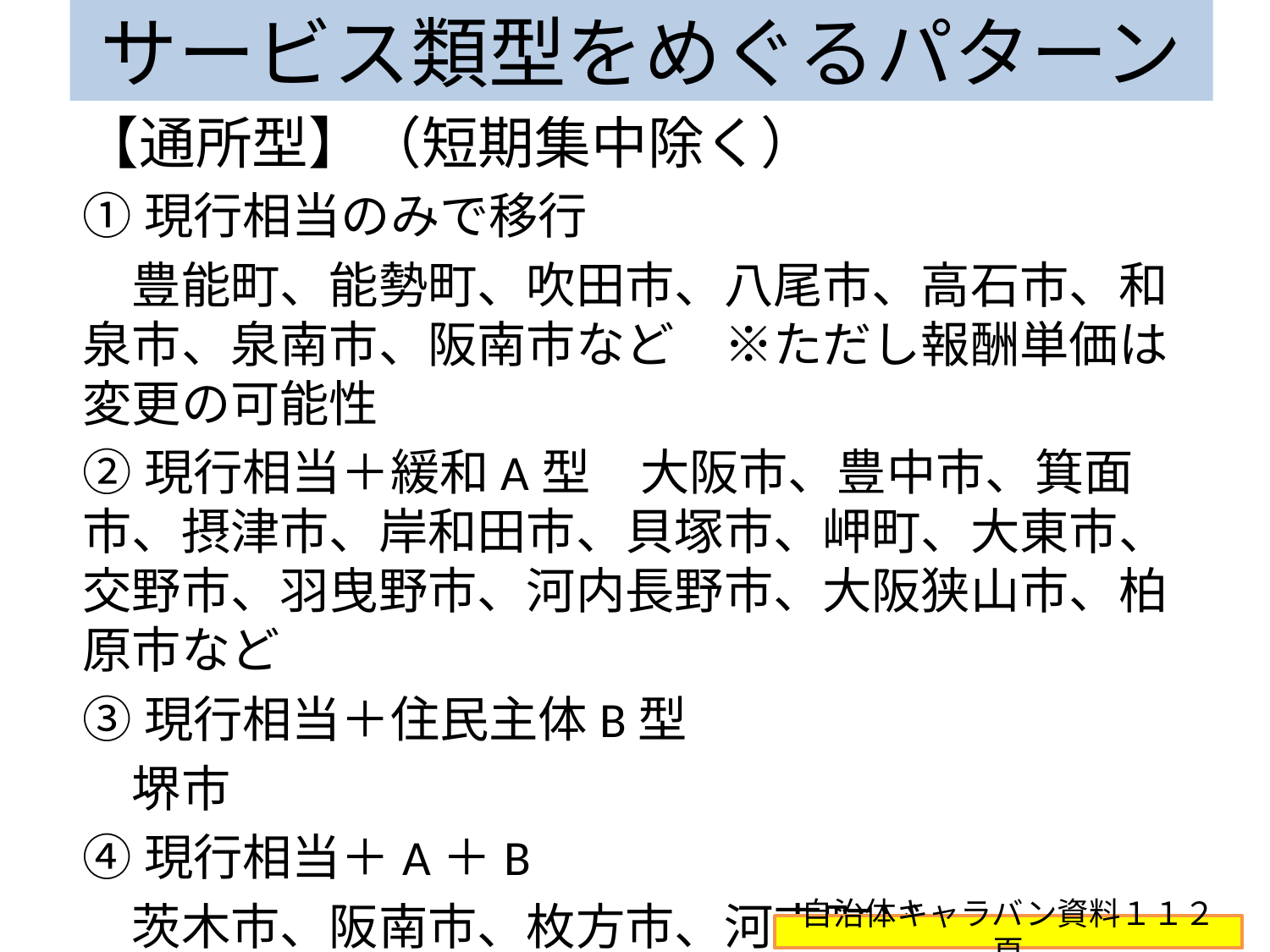

# サービス類型をめぐるパターン
【通所型】（短期集中除く）
①現行相当のみで移行
　豊能町、能勢町、吹田市、八尾市、高石市、和泉市、泉南市、阪南市など　※ただし報酬単価は変更の可能性
②現行相当＋緩和A型　大阪市、豊中市、箕面市、摂津市、岸和田市、貝塚市、岬町、大東市、交野市、羽曳野市、河内長野市、大阪狭山市、柏原市など
③現行相当＋住民主体B型
　堺市
④現行相当＋A＋B
　茨木市、阪南市、枚方市、河南町ど

自治体キャラバン資料１１２頁